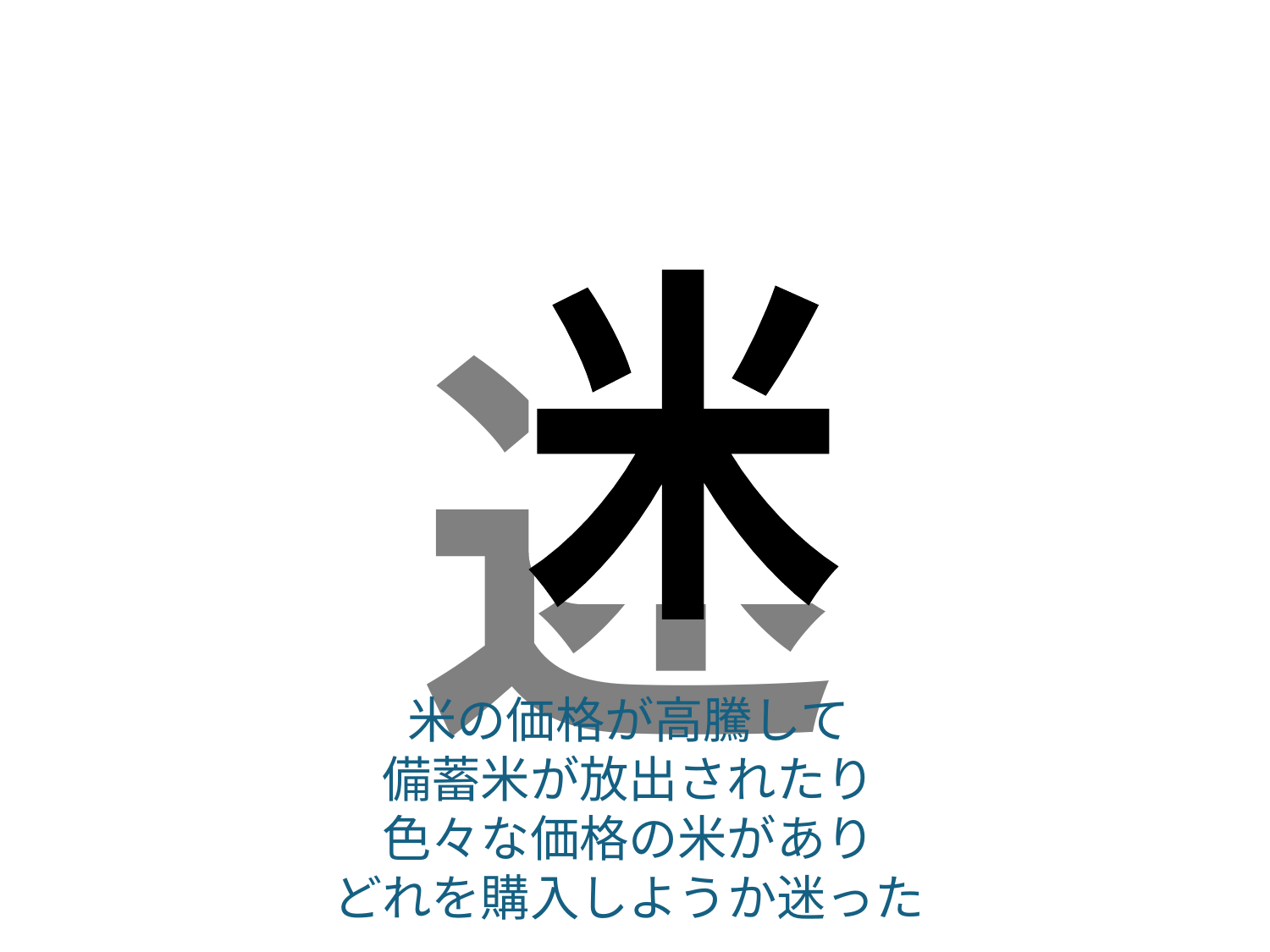

米
迷

米の価格が高騰して
備蓄米が放出されたり
色々な価格の米があり
どれを購入しようか迷った